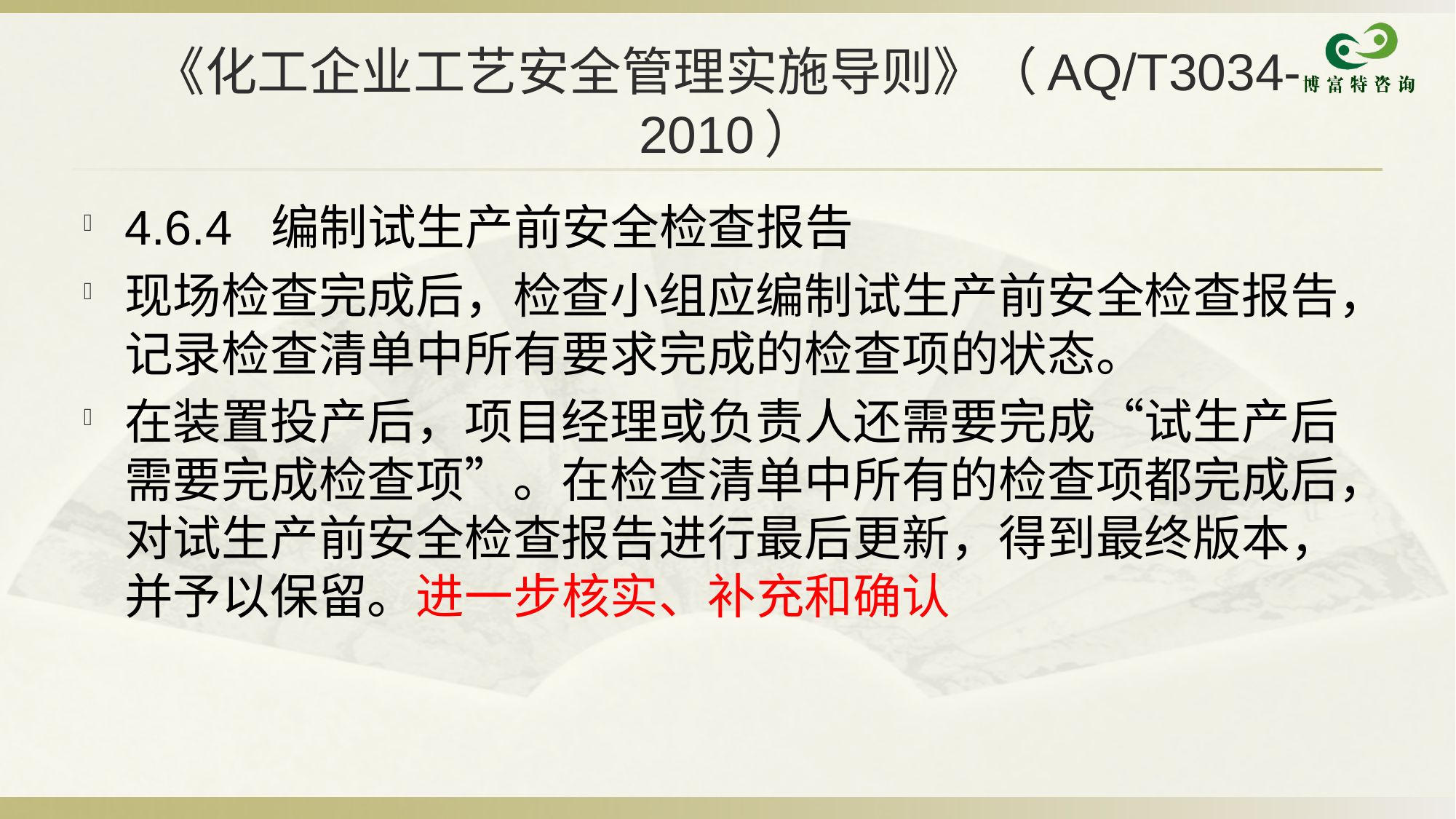

# 《化工企业工艺安全管理实施导则》（AQ/T3034-2010）
4.6.4  编制试生产前安全检查报告
现场检查完成后，检查小组应编制试生产前安全检查报告，记录检查清单中所有要求完成的检查项的状态。
在装置投产后，项目经理或负责人还需要完成“试生产后需要完成检查项”。在检查清单中所有的检查项都完成后，对试生产前安全检查报告进行最后更新，得到最终版本，并予以保留。进一步核实、补充和确认